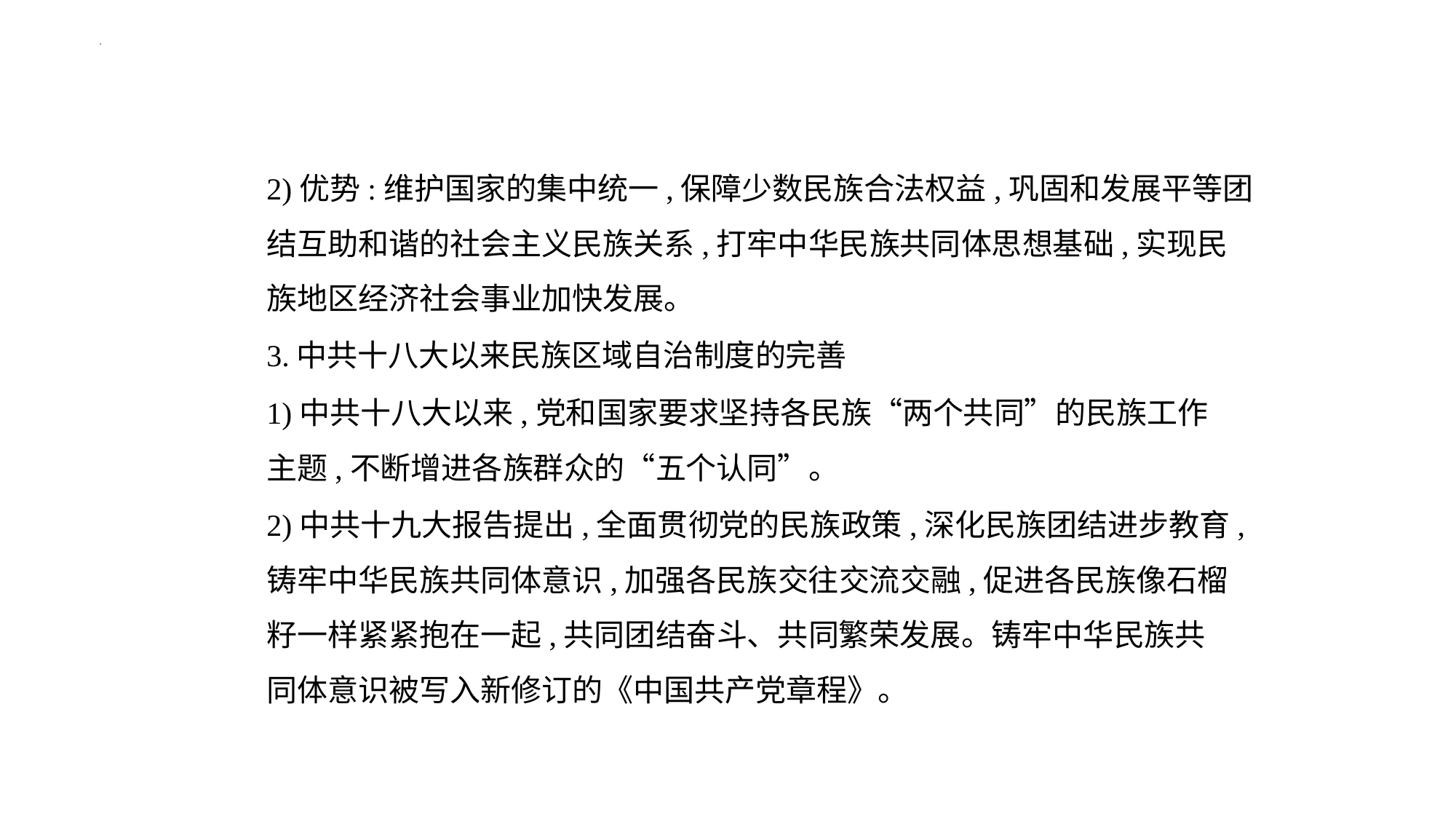

2)优势:维护国家的集中统一,保障少数民族合法权益,巩固和发展平等团
结互助和谐的社会主义民族关系,打牢中华民族共同体思想基础,实现民
族地区经济社会事业加快发展。
3.中共十八大以来民族区域自治制度的完善
1)中共十八大以来,党和国家要求坚持各民族“两个共同”的民族工作
主题,不断增进各族群众的“五个认同”。
2)中共十九大报告提出,全面贯彻党的民族政策,深化民族团结进步教育,
铸牢中华民族共同体意识,加强各民族交往交流交融,促进各民族像石榴
籽一样紧紧抱在一起,共同团结奋斗、共同繁荣发展。铸牢中华民族共
同体意识被写入新修订的《中国共产党章程》。